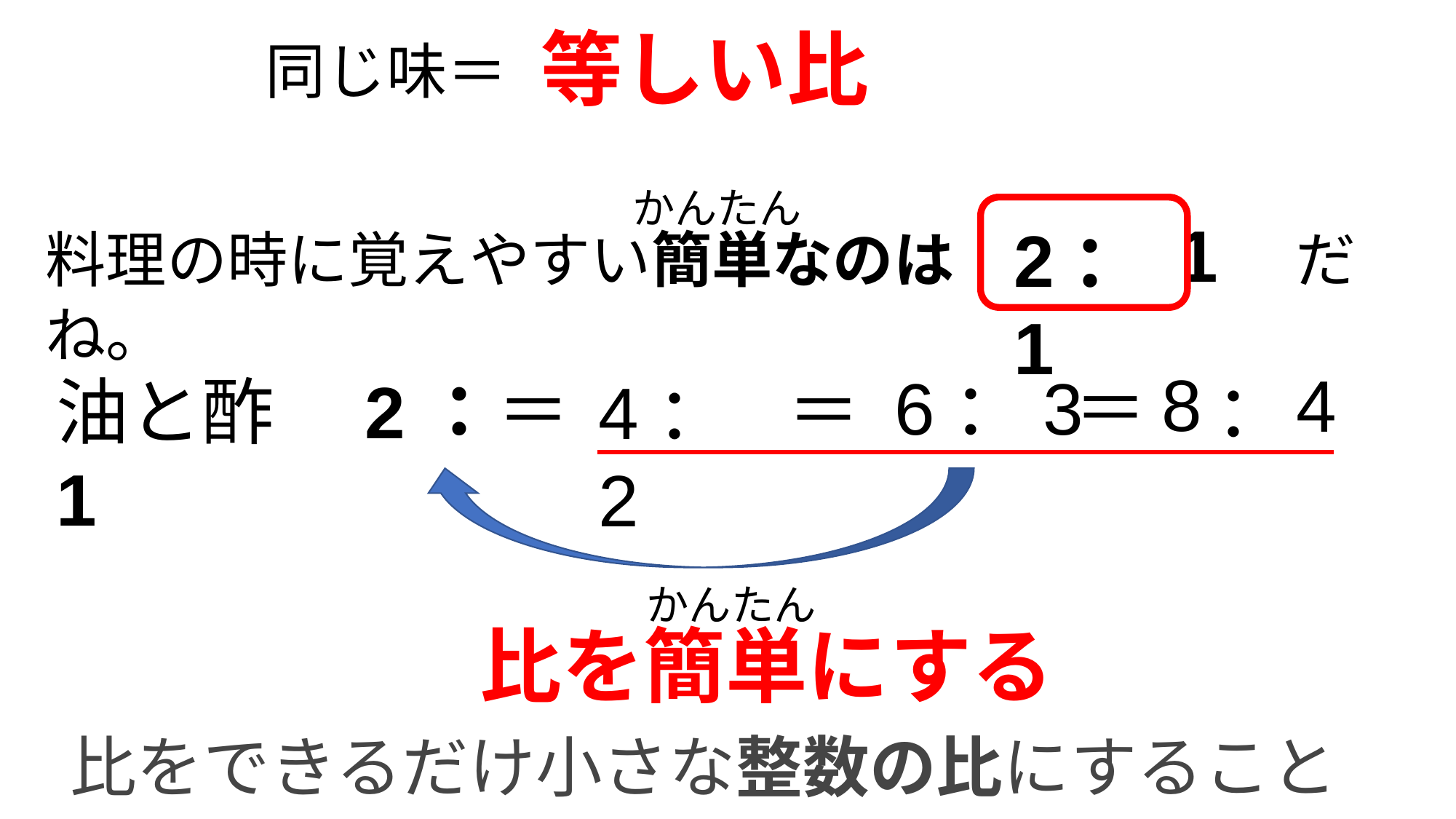

等しい比
同じ味＝
かんたん

料理の時に覚えやすい簡単なのは　2：1　だね。
2：1
8
4
6：3
＝
＝
＝
：
油と酢　2：1
4：2

かんたん
比を簡単にする
比をできるだけ小さな整数の比にすること